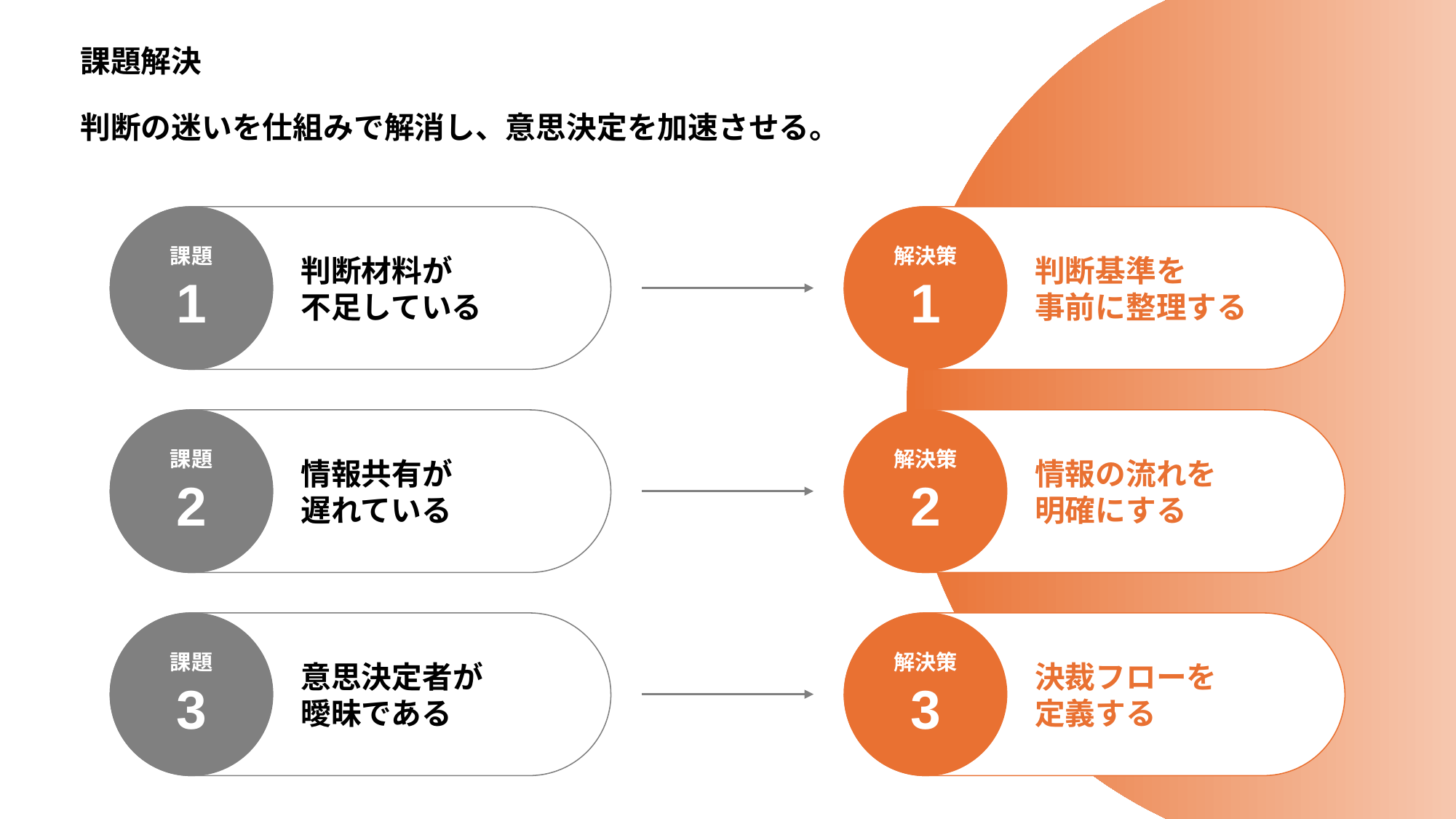

課題解決
判断の迷いを仕組みで解消し、意思決定を加速させる。

課題
1

解決策
1
判断材料が
不足している
判断基準を
事前に整理する

課題
2

解決策
2
情報共有が
遅れている
情報の流れを
明確にする

課題
3

解決策
3
意思決定者が
曖昧である
決裁フローを
定義する